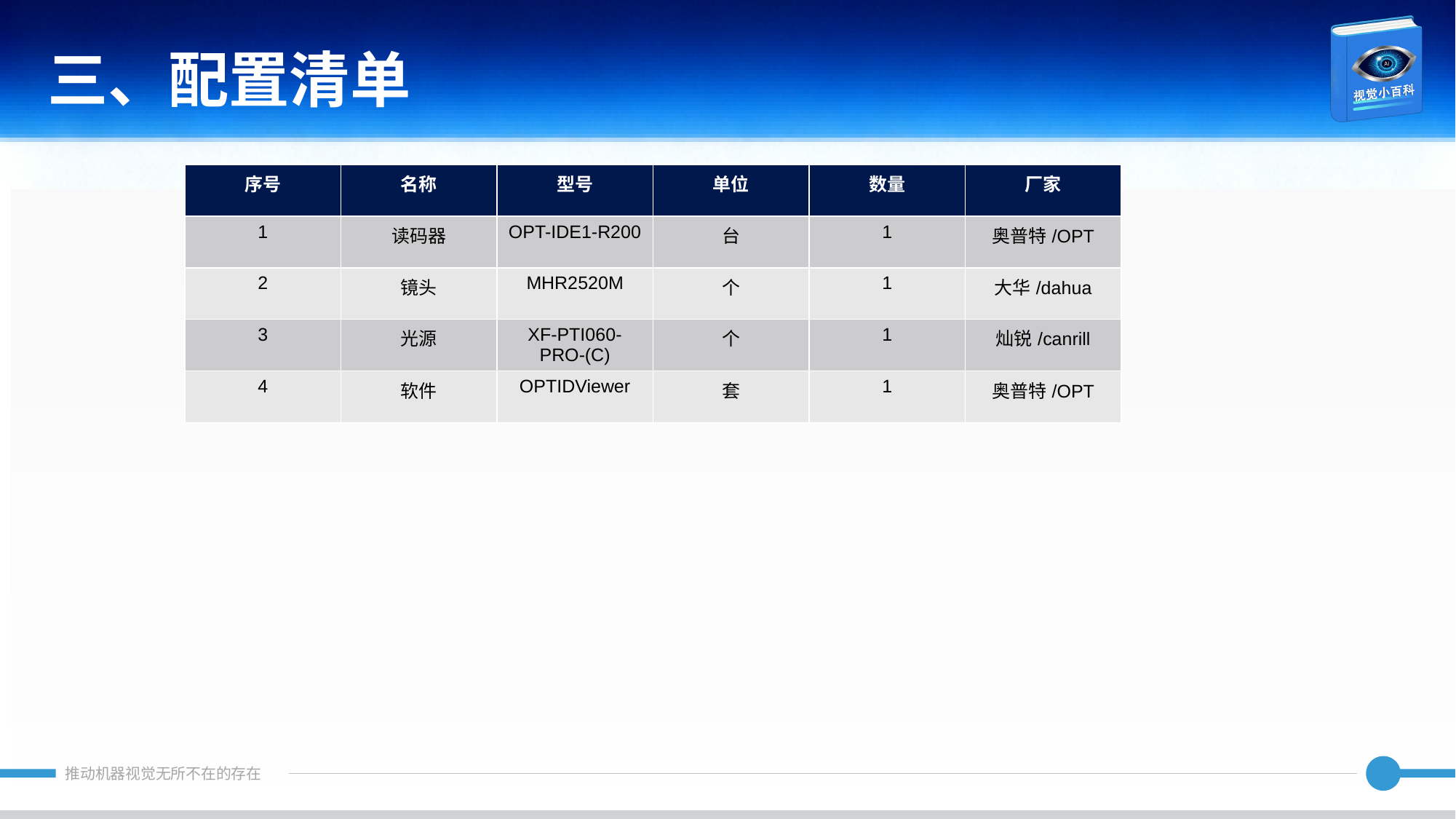

三、配置清单
| 序号 | 名称 | 型号 | 单位 | 数量 | 厂家 |
| --- | --- | --- | --- | --- | --- |
| 1 | 读码器 | OPT-IDE1-R200 | 台 | 1 | 奥普特/OPT |
| 2 | 镜头 | MHR2520M | 个 | 1 | 大华/dahua |
| 3 | 光源 | XF-PTI060-PRO-(C) | 个 | 1 | 灿锐/canrill |
| 4 | 软件 | OPTIDViewer | 套 | 1 | 奥普特/OPT |
7